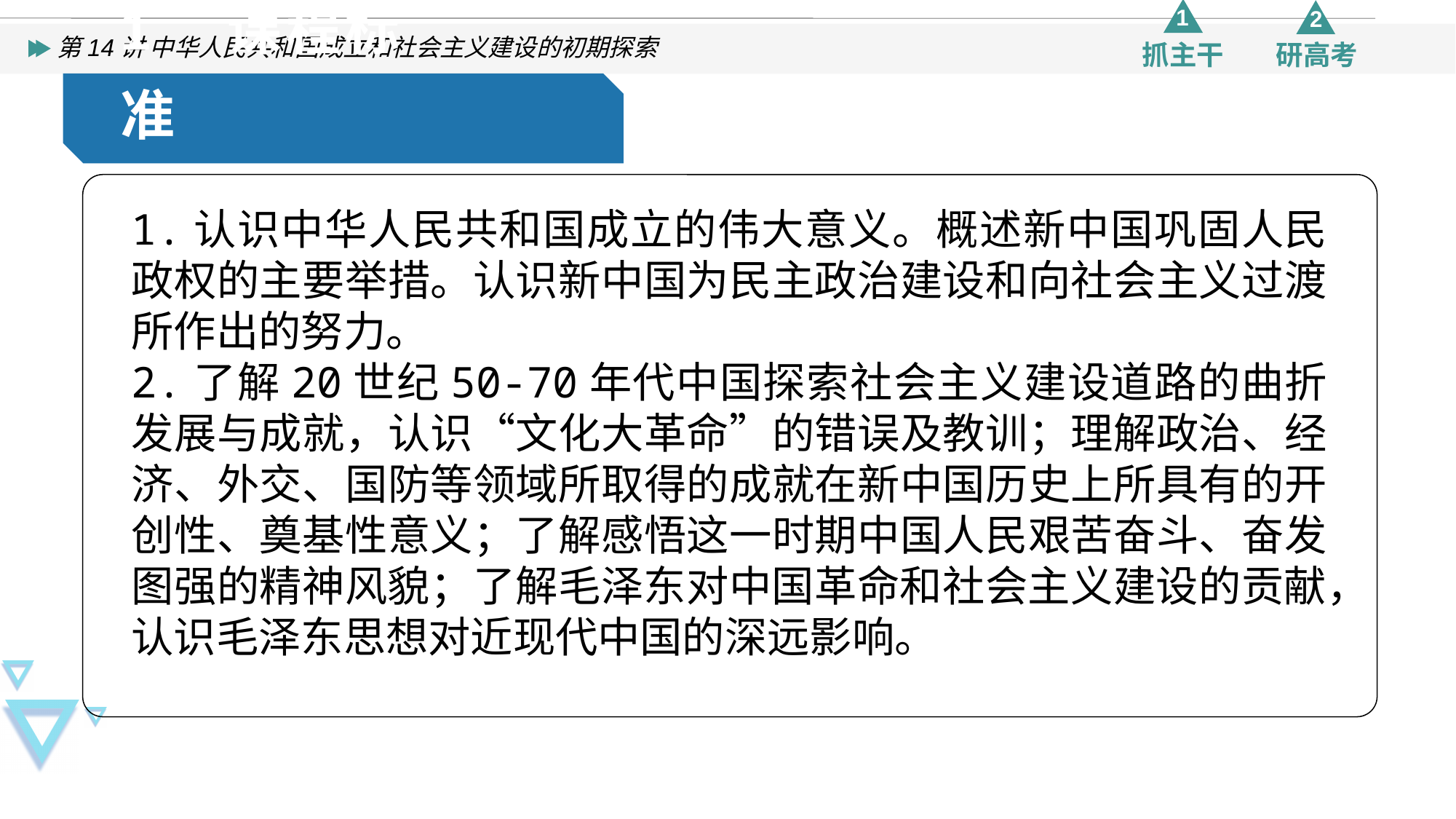

1   课程标准

1.认识中华人民共和国成立的伟大意义。概述新中国巩固人民政权的主要举措。认识新中国为民主政治建设和向社会主义过渡所作出的努力。
2.了解20世纪50-70年代中国探索社会主义建设道路的曲折发展与成就，认识“文化大革命”的错误及教训；理解政治、经济、外交、国防等领域所取得的成就在新中国历史上所具有的开创性、奠基性意义；了解感悟这一时期中国人民艰苦奋斗、奋发图强的精神风貌；了解毛泽东对中国革命和社会主义建设的贡献，认识毛泽东思想对近现代中国的深远影响。